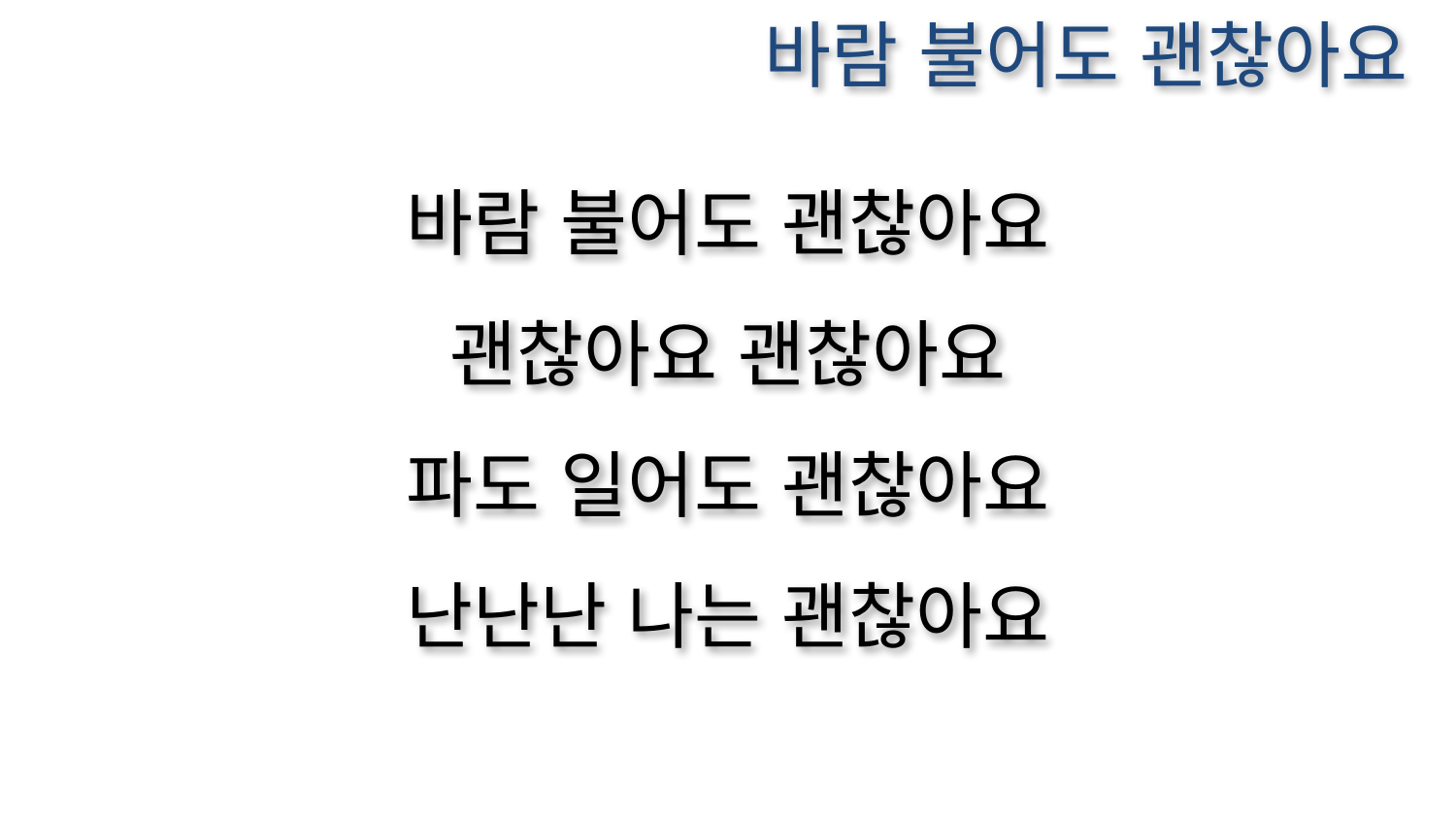

바람 불어도 괜찮아요
바람 불어도 괜찮아요
괜찮아요 괜찮아요
파도 일어도 괜찮아요
난난난 나는 괜찮아요